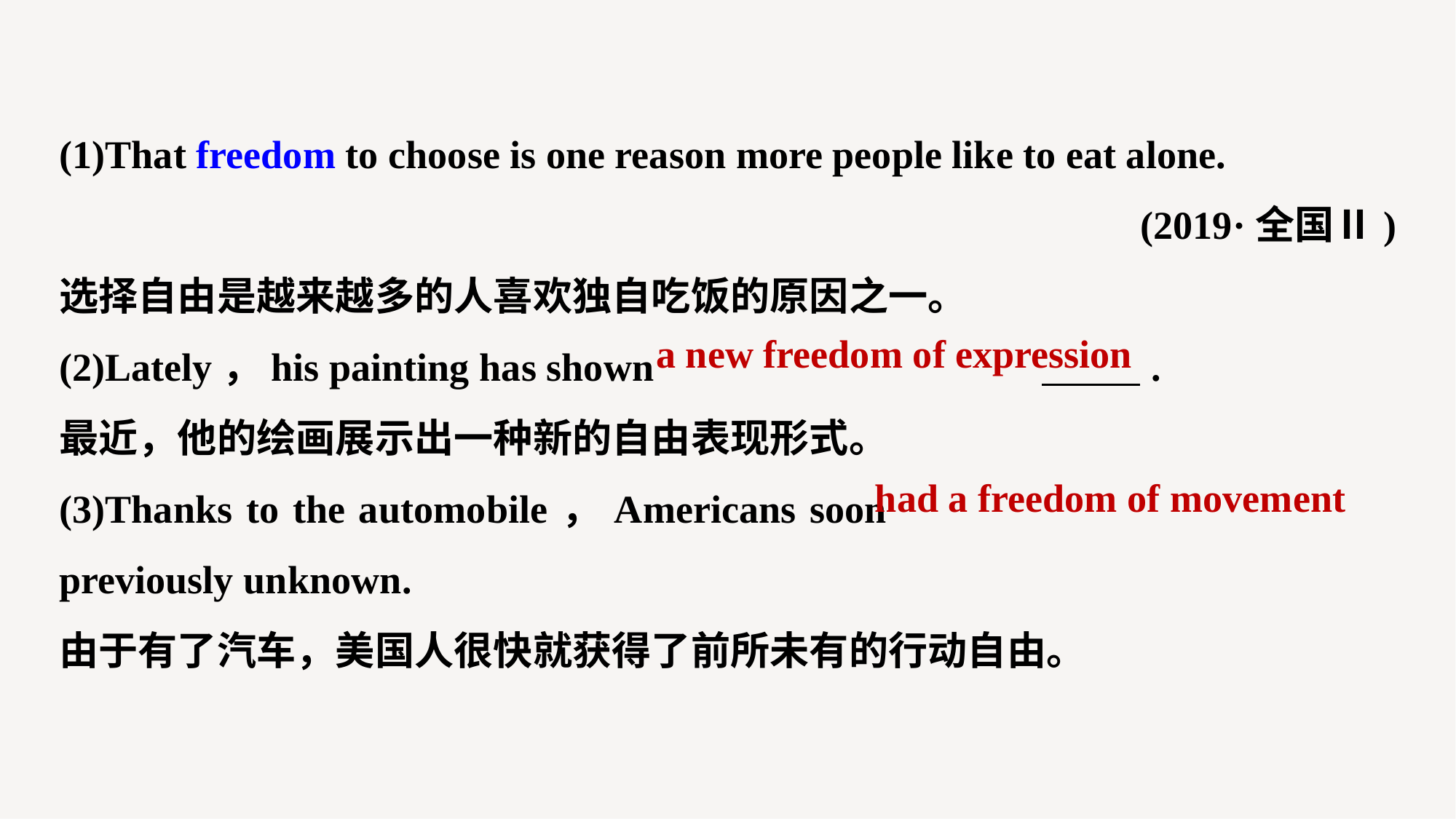

(1)That freedom to choose is one reason more people like to eat alone.
(2019·全国Ⅱ)
选择自由是越来越多的人喜欢独自吃饭的原因之一。
(2)Lately，his painting has shown 				          	.
最近，他的绘画展示出一种新的自由表现形式。
(3)Thanks to the automobile，Americans soon 					 previously unknown.
由于有了汽车，美国人很快就获得了前所未有的行动自由。
a new freedom of expression
had a freedom of movement